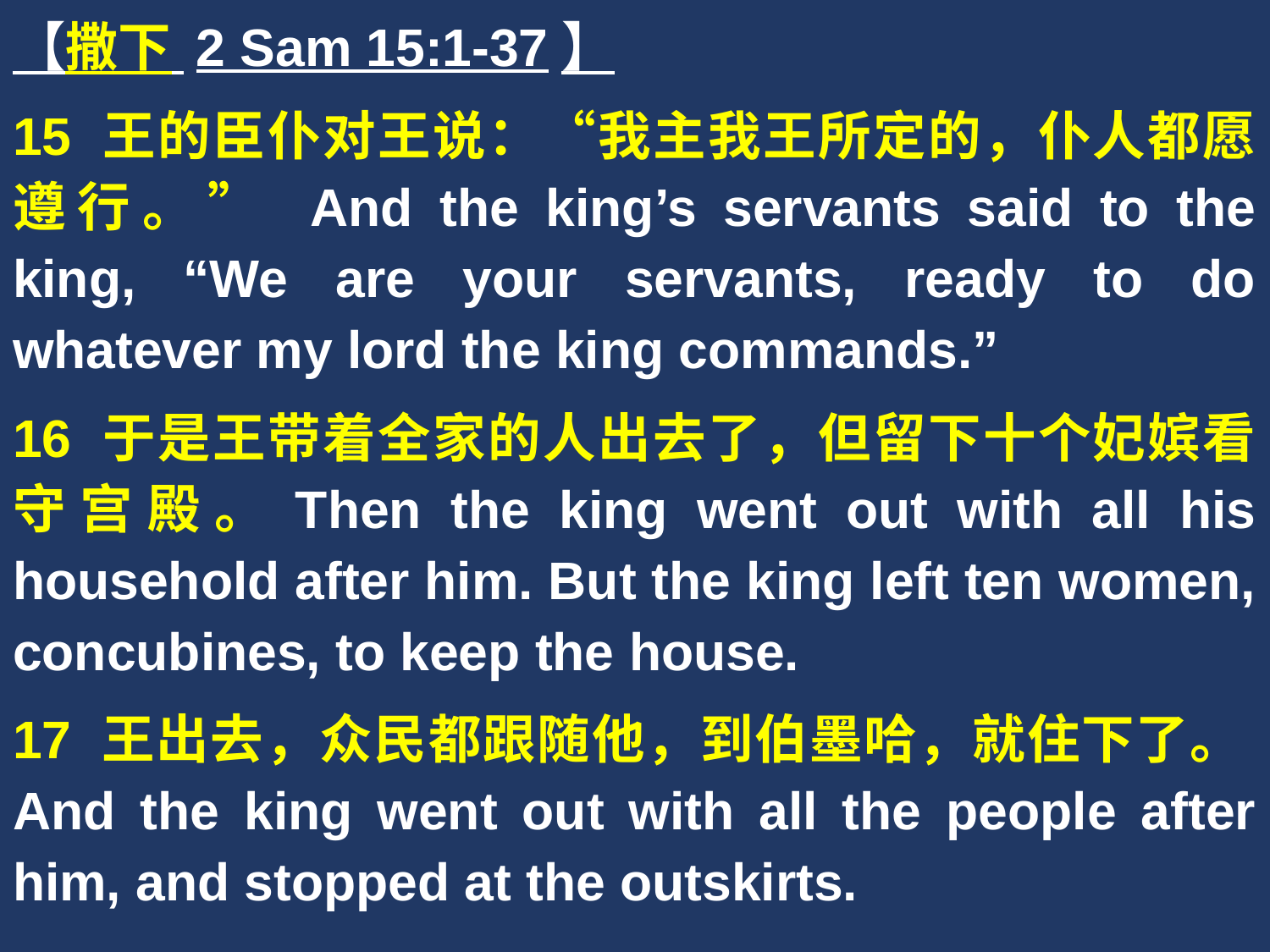

【撒下 2 Sam 15:1-37】
15 王的臣仆对王说：“我主我王所定的，仆人都愿遵行。” And the king’s servants said to the king, “We are your servants, ready to do whatever my lord the king commands.”
16 于是王带着全家的人出去了，但留下十个妃嫔看守宫殿。Then the king went out with all his household after him. But the king left ten women, concubines, to keep the house.
17 王出去，众民都跟随他，到伯墨哈，就住下了。And the king went out with all the people after him, and stopped at the outskirts.